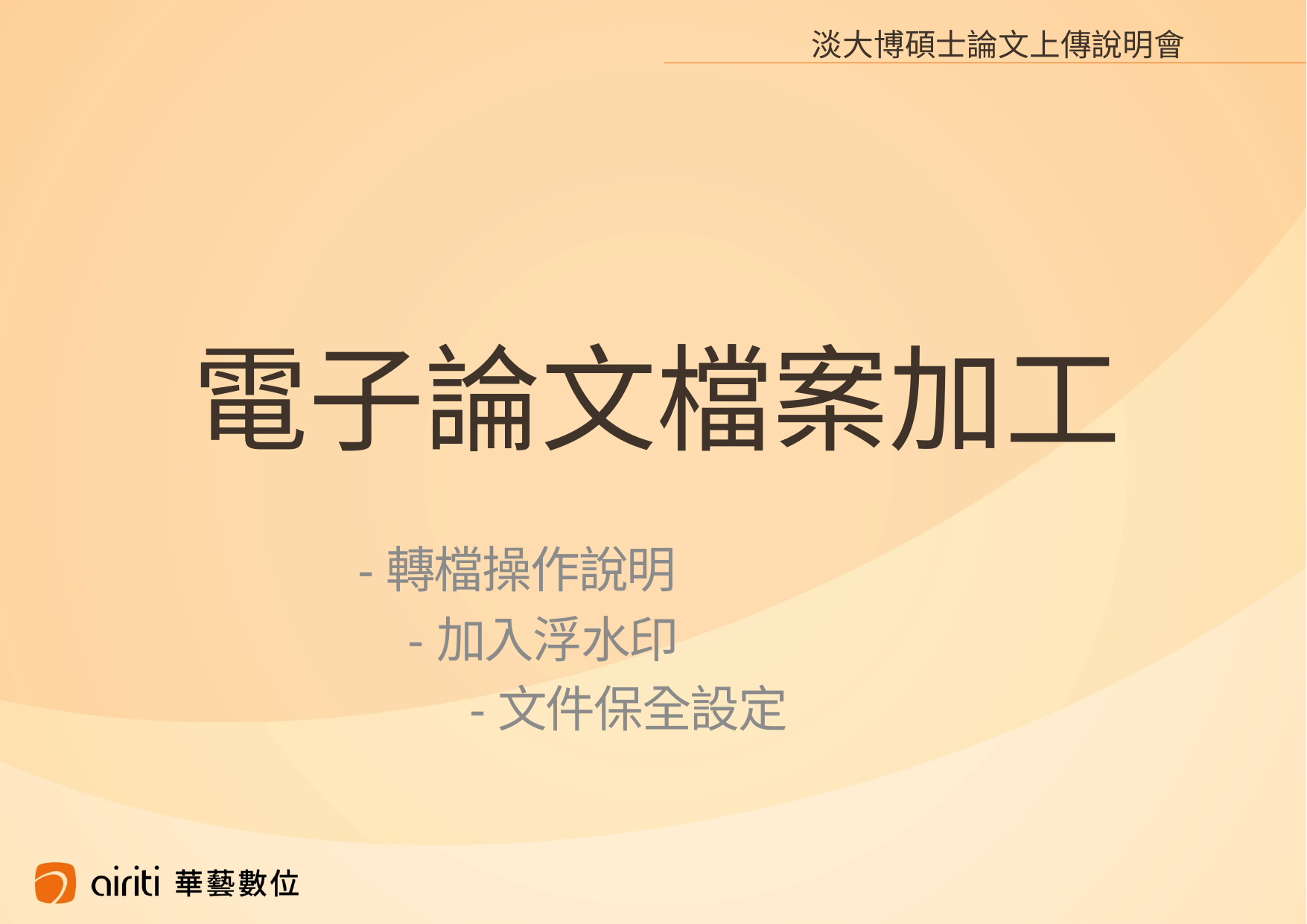

淡大博碩士論文上傳說明會
# 電子論文檔案加工
-轉檔操作說明
    -加入浮水印
         -文件保全設定